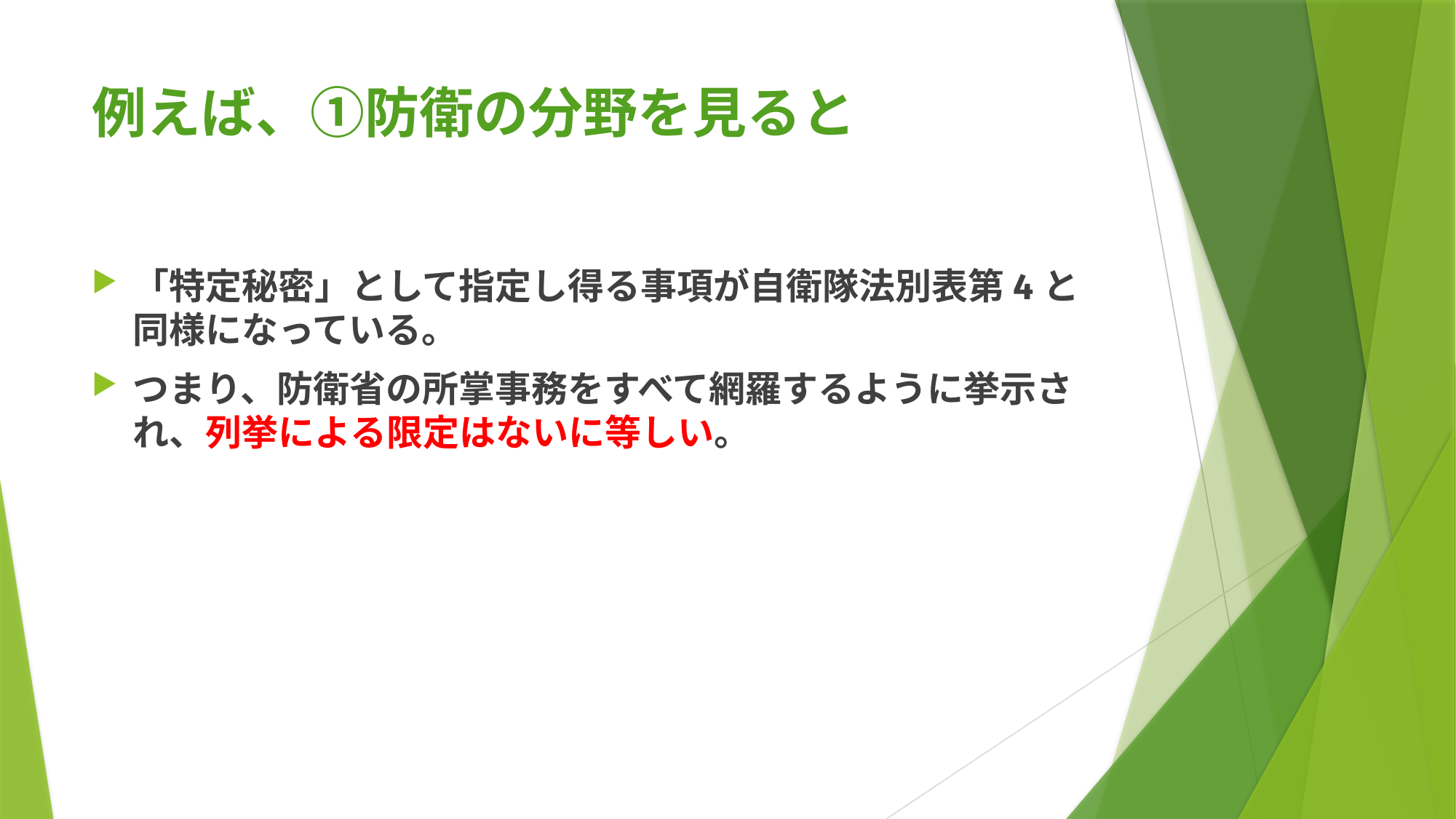

# 例えば、①防衛の分野を見ると
「特定秘密」として指定し得る事項が自衛隊法別表第4と同様になっている。
つまり、防衛省の所掌事務をすべて網羅するように挙示され、列挙による限定はないに等しい。
6